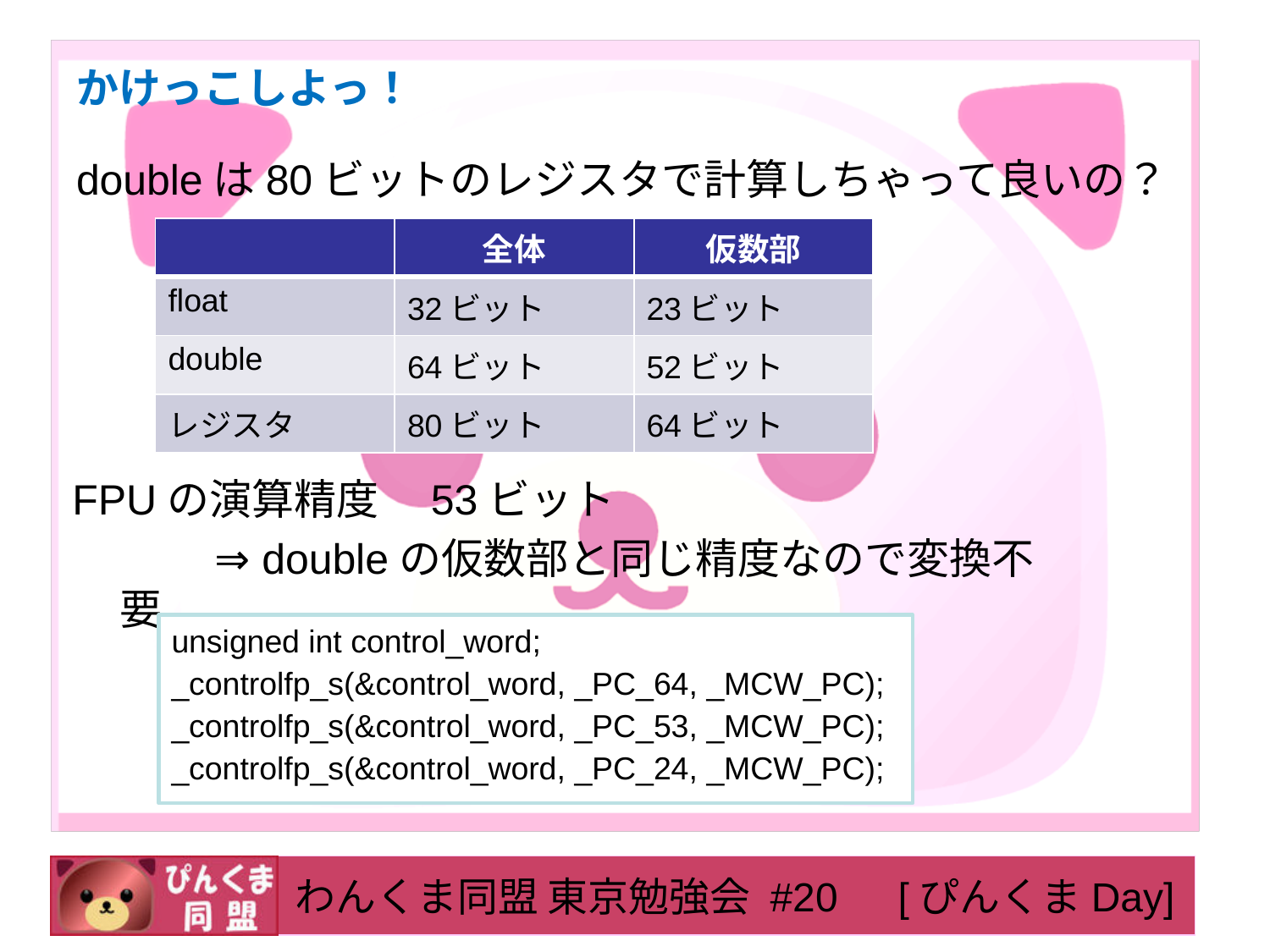

# かけっこしよっ！
doubleは80ビットのレジスタで計算しちゃって良いの？
|  | 全体 | 仮数部 |
| --- | --- | --- |
| float | 32ビット | 23ビット |
| double | 64ビット | 52ビット |
| レジスタ | 80ビット | 64ビット |
FPUの演算精度　53ビット
            ⇒ doubleの仮数部と同じ精度なので変換不要
unsigned int control_word;
_controlfp_s(&control_word, _PC_64, _MCW_PC);
_controlfp_s(&control_word, _PC_53, _MCW_PC);
_controlfp_s(&control_word, _PC_24, _MCW_PC);